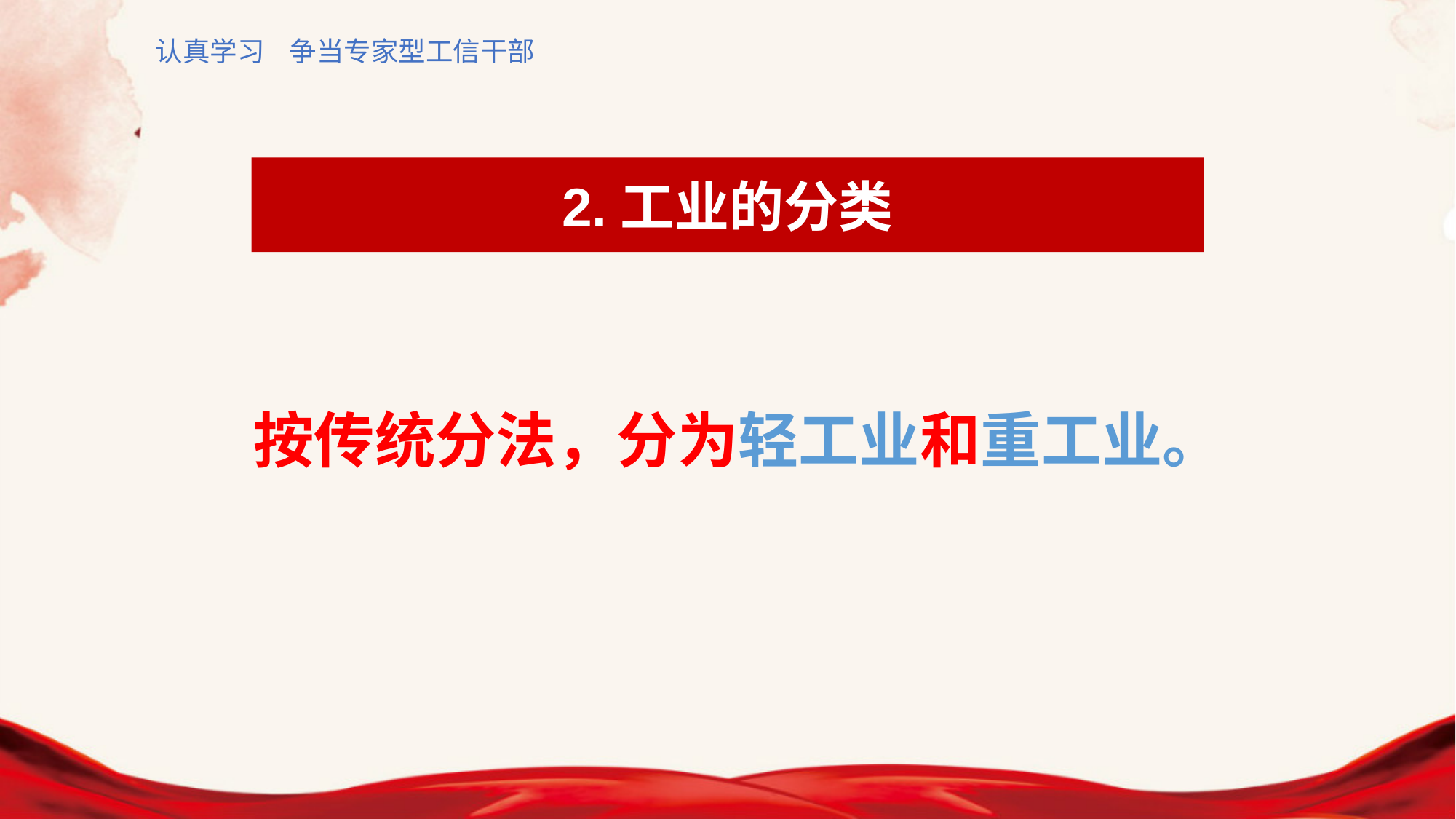

认真学习    争当专家型工信干部
2.工业的分类
         按传统分法，分为轻工业和重工业。